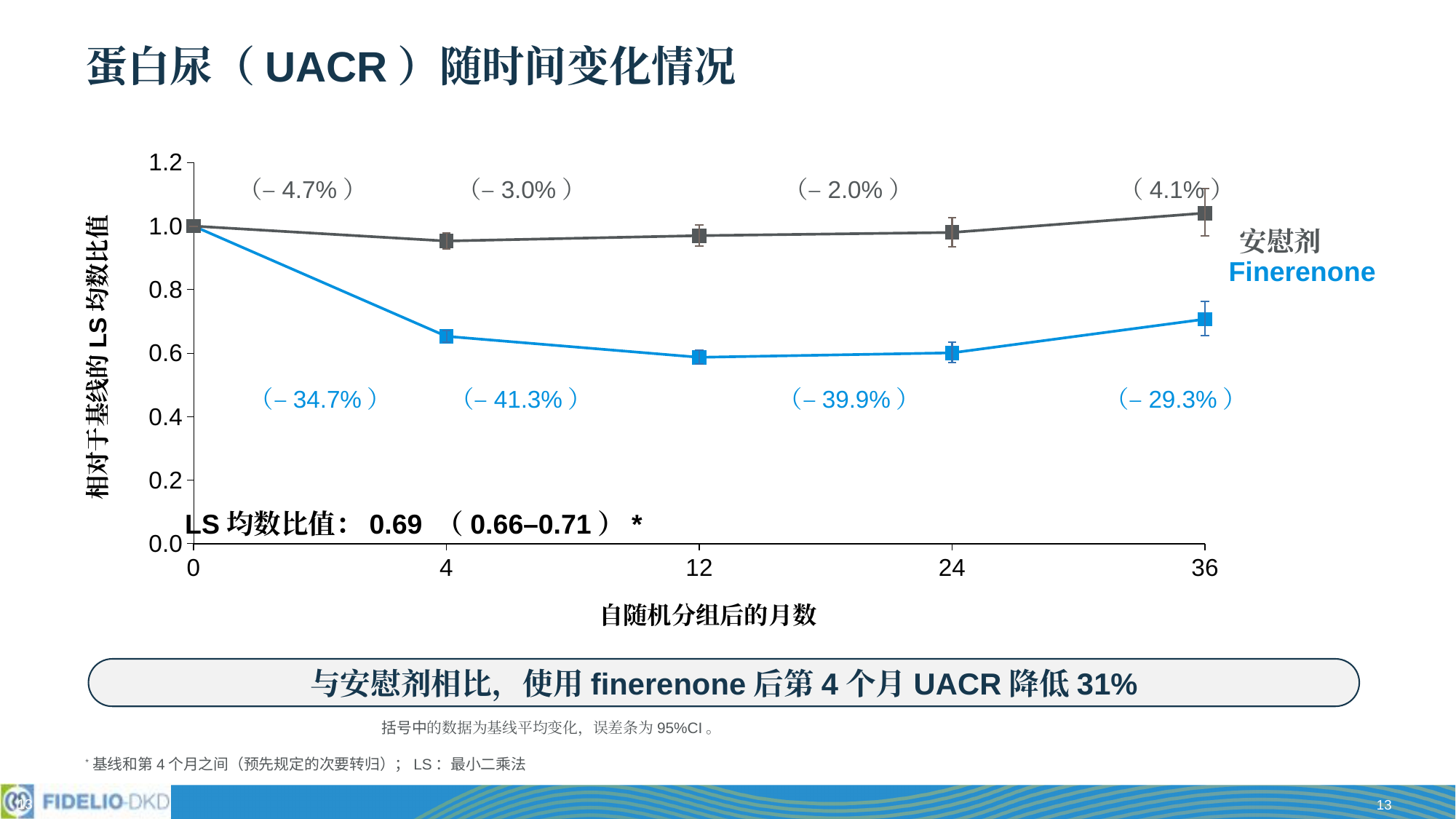

# 蛋白尿（UACR）随时间变化情况

### Chart

| Category | Finerenone | Placebo |
|---|---|---|
| 0 | 1.0 | 1.0 |
| 4 | 0.653 | 0.953 |
| 12 | 0.587 | 0.97 |
| 24 | 0.601 | 0.98 |
| 36 | 0.707 | 1.041 |
（–4.7%）
（–3.0%）
（–2.0%）
（4.1%）
安慰剂
Finerenone
相对于基线的LS均数比值
（–34.7%）
（–41.3%）
（–39.9%）
（–29.3%）

LS均数比值：0.69 （0.66–0.71）*
自随机分组后的月数
与安慰剂相比，使用finerenone后第4个月UACR降低31%
括号中的数据为基线平均变化，误差条为95%CI。
*基线和第4个月之间（预先规定的次要转归）；LS：最小二乘法
13